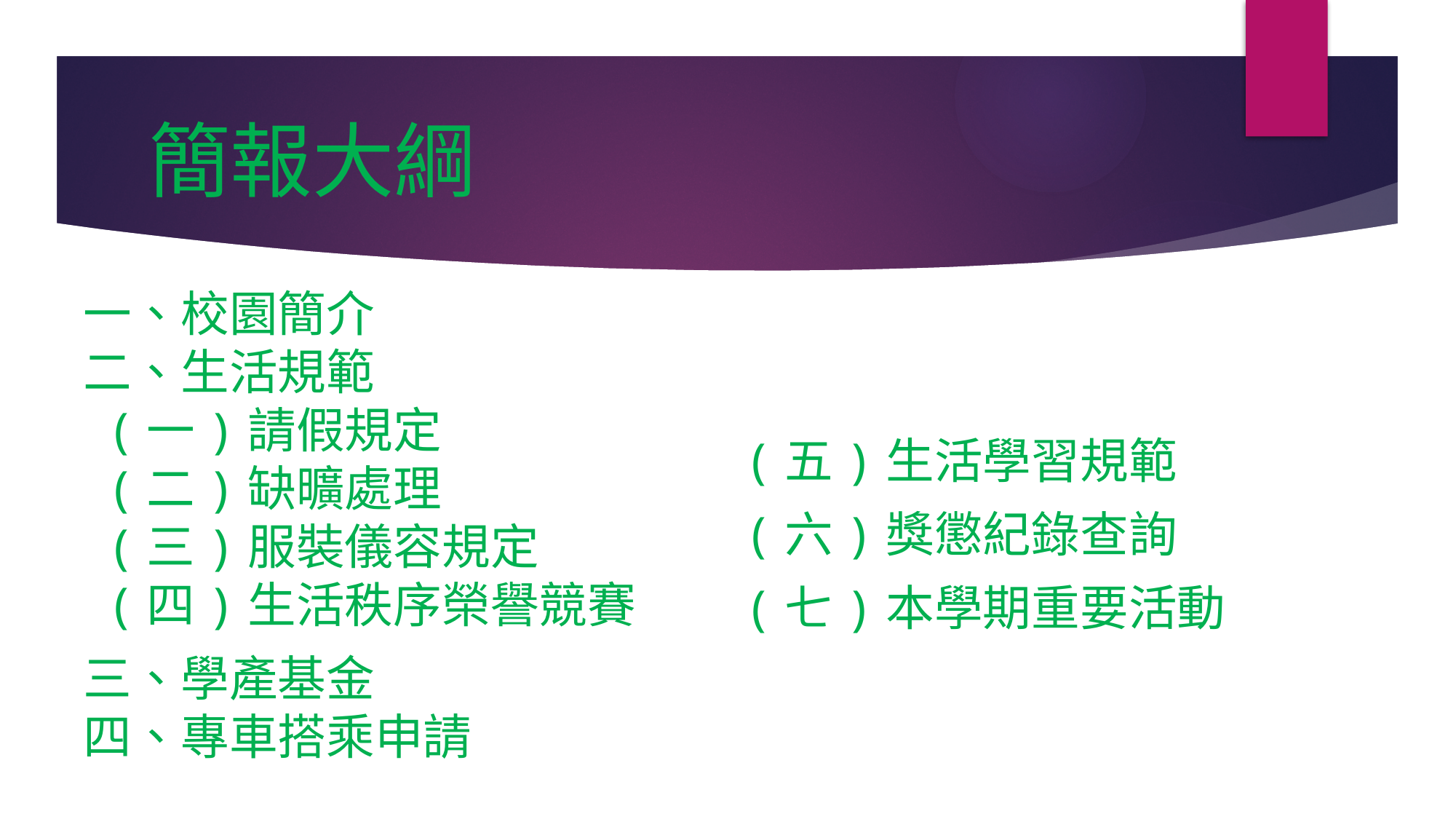

# 簡報大綱
一、校園簡介
二、生活規範
 (一)請假規定
 (二)缺曠處理
 (三)服裝儀容規定
 (四)生活秩序榮譽競賽
三、學產基金
四、專車搭乘申請

(五)生活學習規範
(六)獎懲紀錄查詢
(七)本學期重要活動